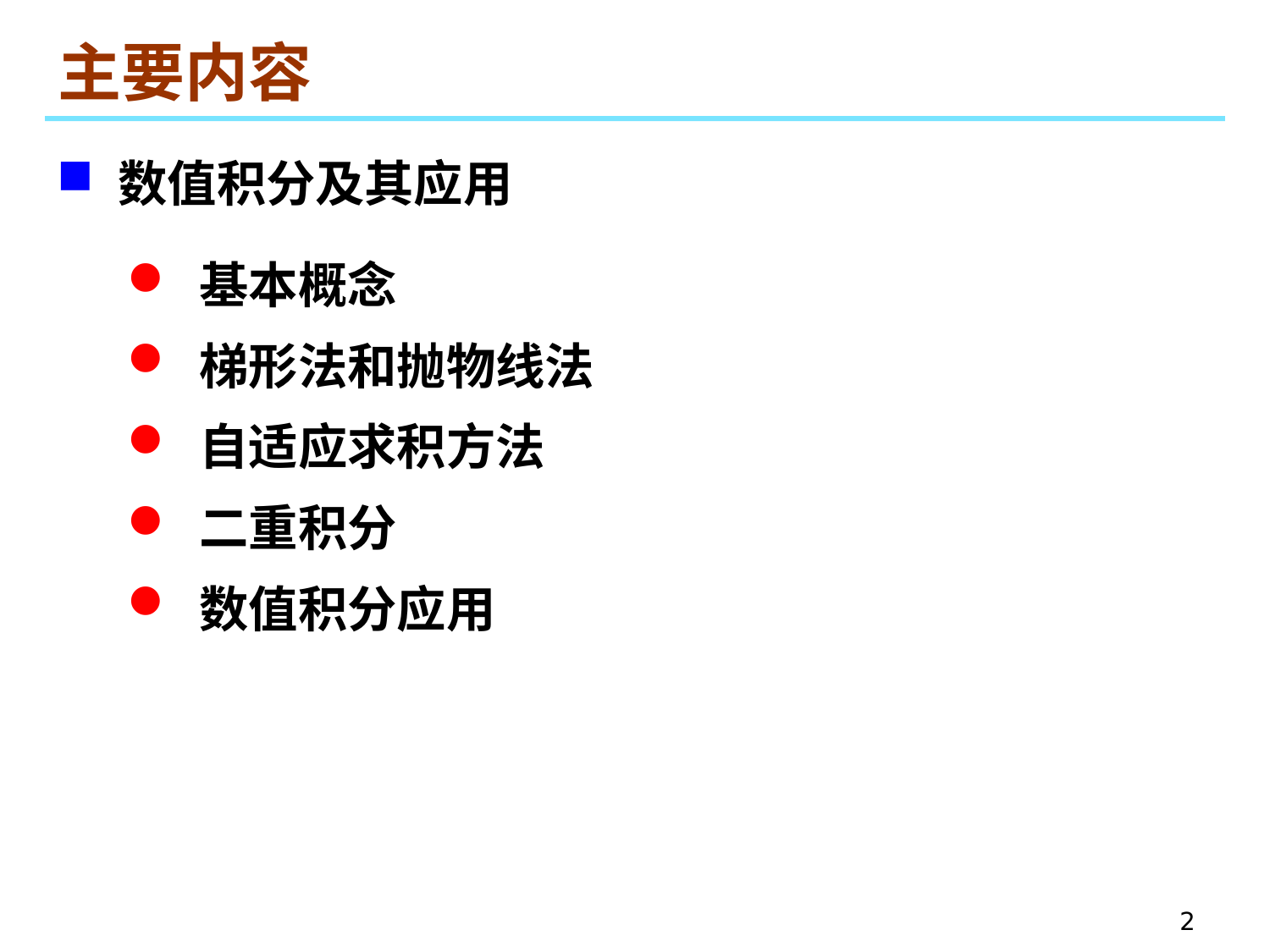

# 主要内容
 数值积分及其应用
 基本概念
 梯形法和抛物线法
 自适应求积方法
 二重积分
 数值积分应用
2